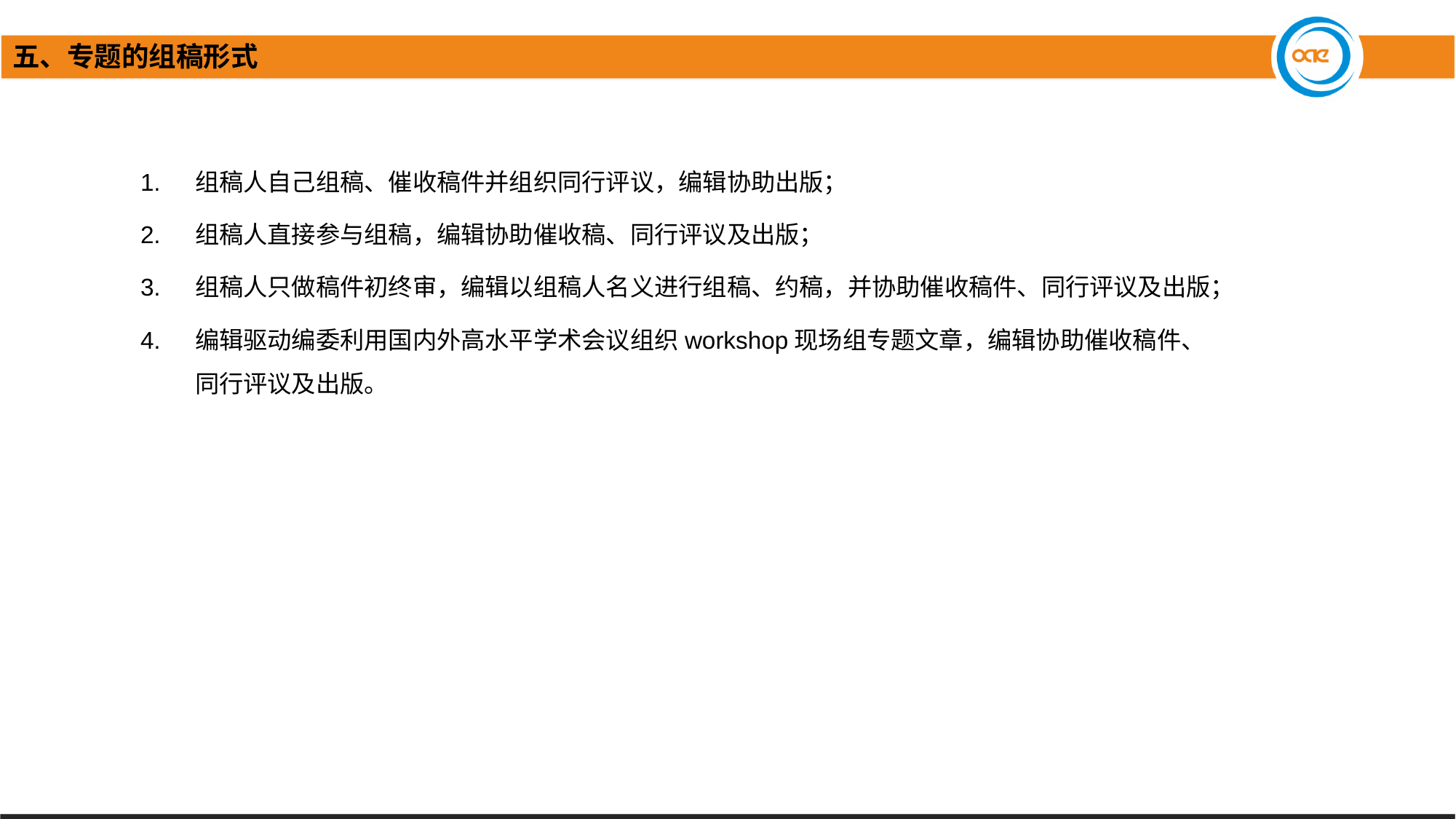

五、专题的组稿形式
组稿人自己组稿、催收稿件并组织同行评议，编辑协助出版；
组稿人直接参与组稿，编辑协助催收稿、同行评议及出版；
组稿人只做稿件初终审，编辑以组稿人名义进行组稿、约稿，并协助催收稿件、同行评议及出版；
编辑驱动编委利用国内外高水平学术会议组织workshop现场组专题文章，编辑协助催收稿件、同行评议及出版。